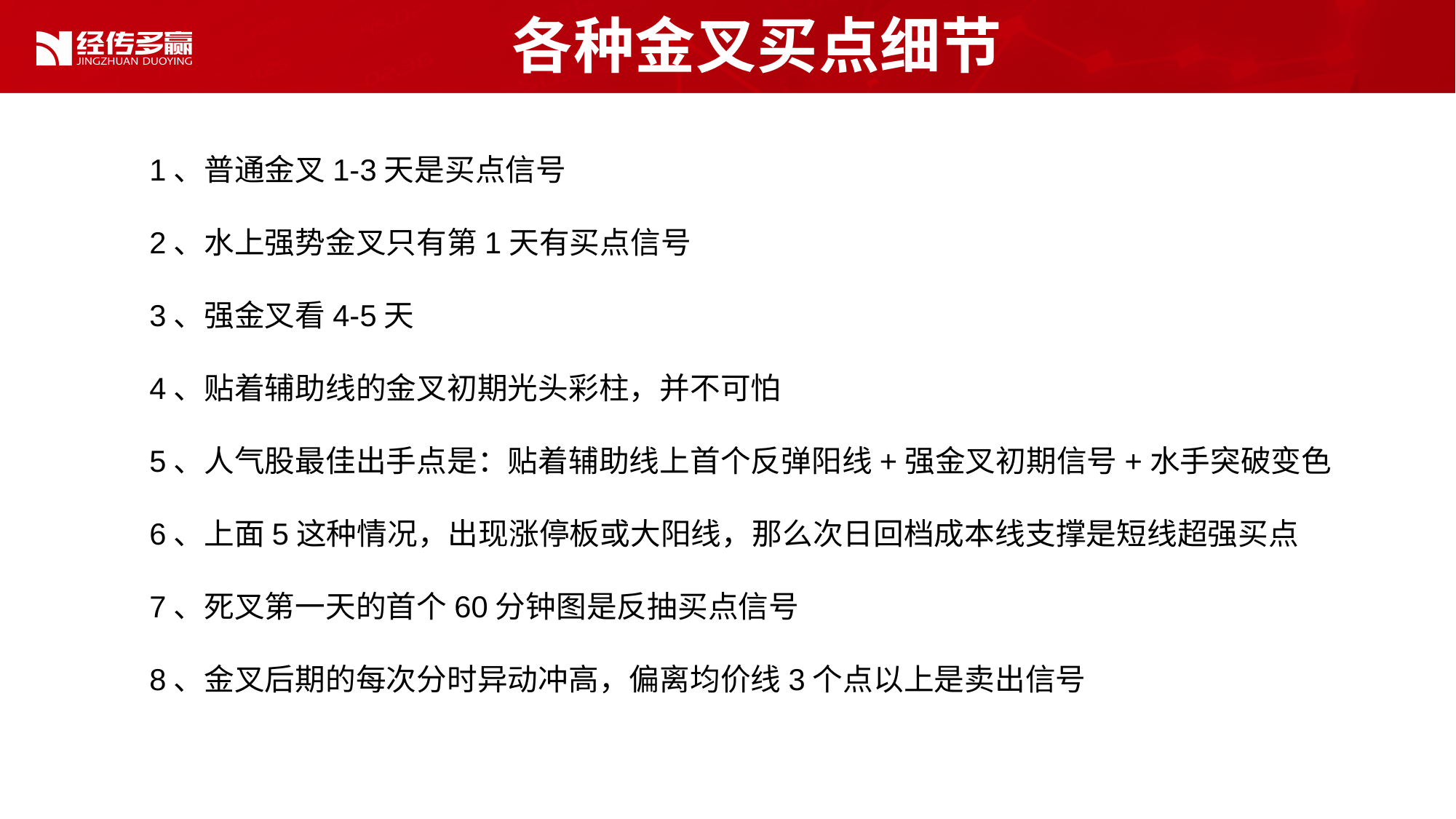

各种金叉买点细节
1、普通金叉1-3天是买点信号

2、水上强势金叉只有第1天有买点信号

3、强金叉看4-5天

4、贴着辅助线的金叉初期光头彩柱，并不可怕

5、人气股最佳出手点是：贴着辅助线上首个反弹阳线+强金叉初期信号+水手突破变色

6、上面5这种情况，出现涨停板或大阳线，那么次日回档成本线支撑是短线超强买点

7、死叉第一天的首个60分钟图是反抽买点信号

8、金叉后期的每次分时异动冲高，偏离均价线3个点以上是卖出信号